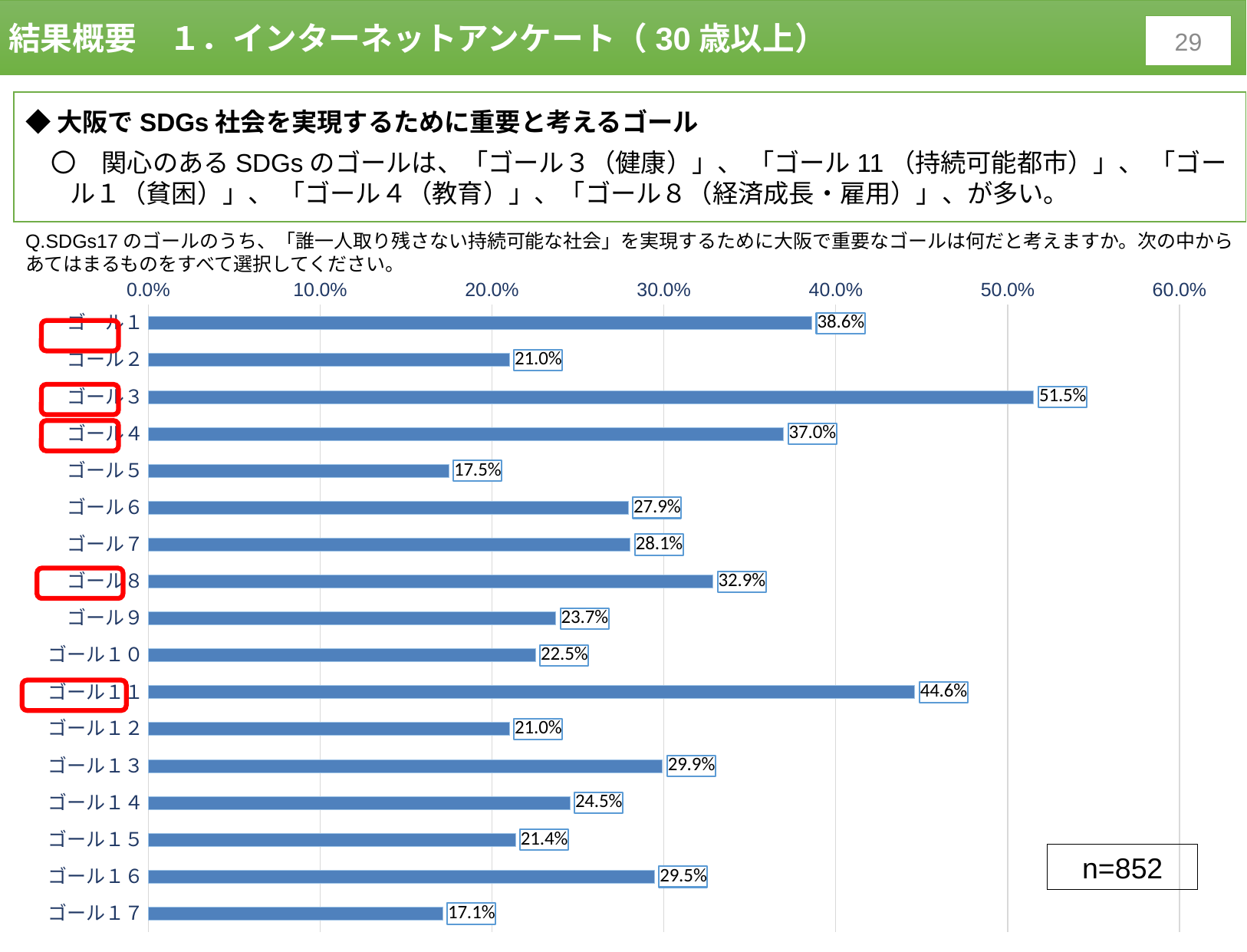

結果概要　１．インターネットアンケート（30歳以上）
29
◆大阪でSDGs社会を実現するために重要と考えるゴール
　〇　関心のあるSDGsのゴールは、「ゴール３（健康）」、 「ゴール11（持続可能都市）」、 「ゴール１（貧困）」、 「ゴール４（教育）」、「ゴール８（経済成長・雇用）」、が多い。
Q.SDGs17のゴールのうち、「誰一人取り残さない持続可能な社会」を実現するために大阪で重要なゴールは何だと考えますか。次の中からあてはまるものをすべて選択してください。

### Chart

| Category |  |
|---|---|
| ゴール１ | 0.38615023474178406 |
| ゴール２ | 0.21009389671361503 |
| ゴール３ | 0.5152582159624414 |
| ゴール４ | 0.36971830985915494 |
| ゴール５ | 0.17488262910798122 |
| ゴール６ | 0.2793427230046948 |
| ゴール７ | 0.2805164319248826 |
| ゴール８ | 0.3286384976525822 |
| ゴール９ | 0.23708920187793428 |
| ゴール１０ | 0.22535211267605634 |
| ゴール１１ | 0.4460093896713615 |
| ゴール１２ | 0.21009389671361503 |
| ゴール１３ | 0.2992957746478873 |
| ゴール１４ | 0.24530516431924881 |
| ゴール１５ | 0.2136150234741784 |
| ゴール１６ | 0.29460093896713613 |
| ゴール１７ | 0.17136150234741784 |

n=852